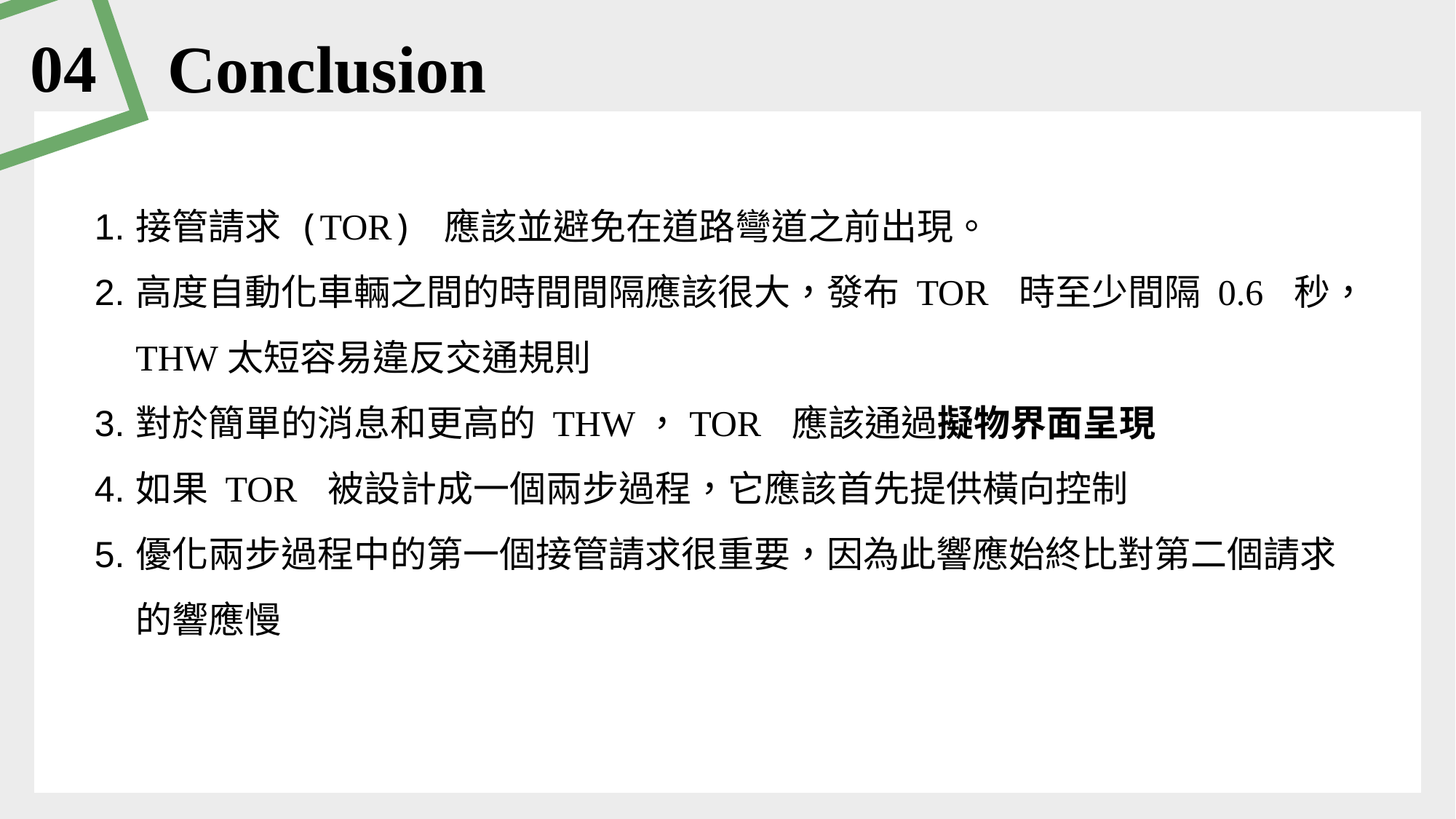

04
Conclusion

接管請求 (TOR) 應該並避免在道路彎道之前出現。
高度自動化車輛之間的時間間隔應該很大，發布 TOR 時至少間隔 0.6 秒，THW太短容易違反交通規則
對於簡單的消息和更高的 THW，TOR 應該通過擬物界面呈現
如果 TOR 被設計成一個兩步過程，它應該首先提供橫向控制
優化兩步過程中的第一個接管請求很重要，因為此響應始終比對第二個請求的響應慢